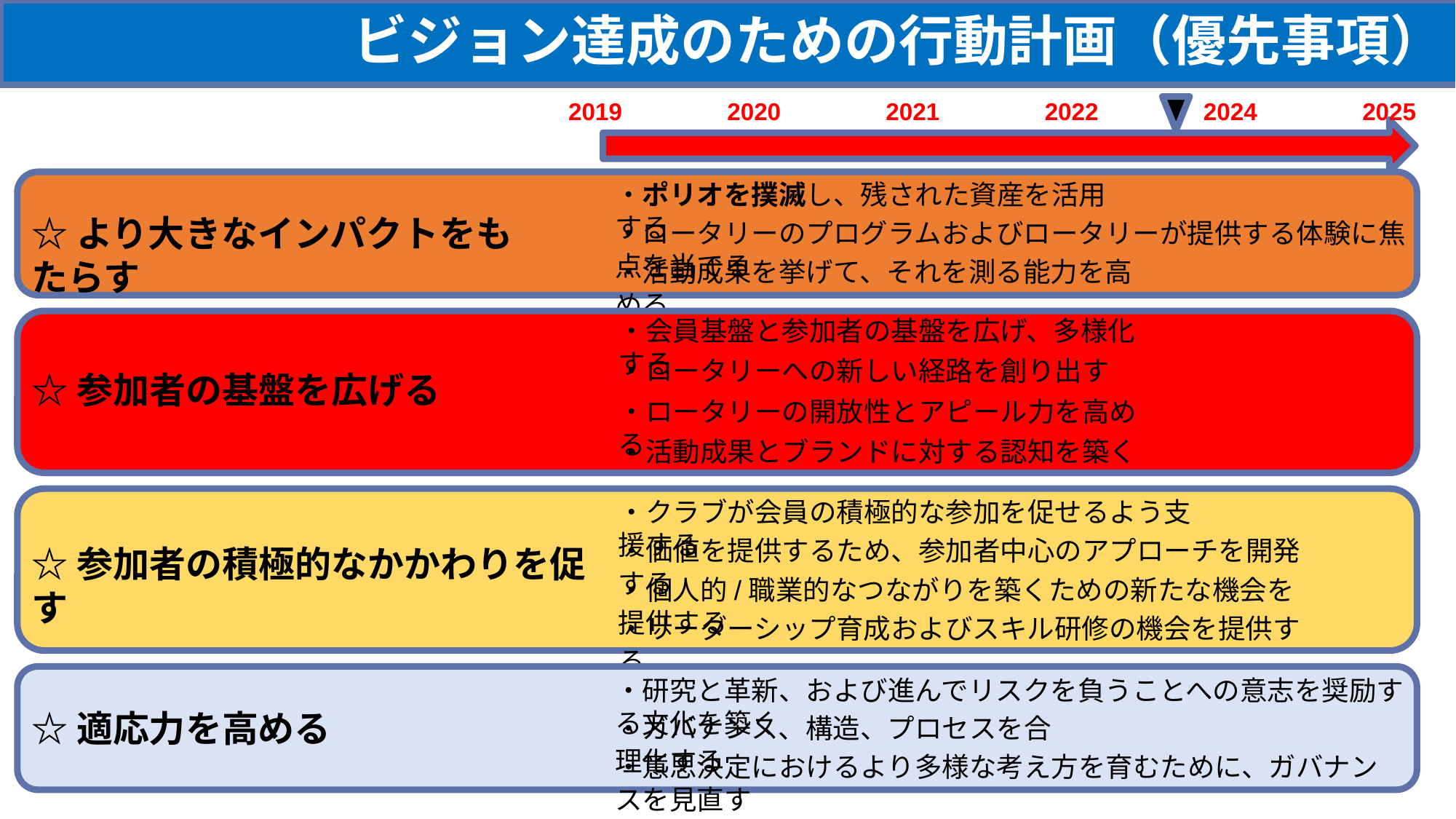

ビジョン達成のための行動計画（優先事項）
2019
2020
2021
2022
2024
2025

・ポリオを撲滅し、残された資産を活用する
・ロータリーのプログラムおよびロータリーが提供する体験に焦点を当てる
・活動成果を挙げて、それを測る能力を高める
☆より大きなインパクトをもたらす
・会員基盤と参加者の基盤を広げ、多様化する
・ロータリーへの新しい経路を創り出す
・ロータリーの開放性とアピール力を高める
・活動成果とブランドに対する認知を築く

☆参加者の基盤を広げる

・クラブが会員の積極的な参加を促せるよう支援する
・価値を提供するため、参加者中心のアプローチを開発する
・個人的/職業的なつながりを築くための新たな機会を提供する
・リーダーシップ育成およびスキル研修の機会を提供する
☆参加者の積極的なかかわりを促す

・研究と革新、および進んでリスクを負うことへの意志を奨励する文化を築く
・ガバナンス、構造、プロセスを合理化する
・意思決定におけるより多様な考え方を育むために、ガバナンスを見直す
☆適応力を高める